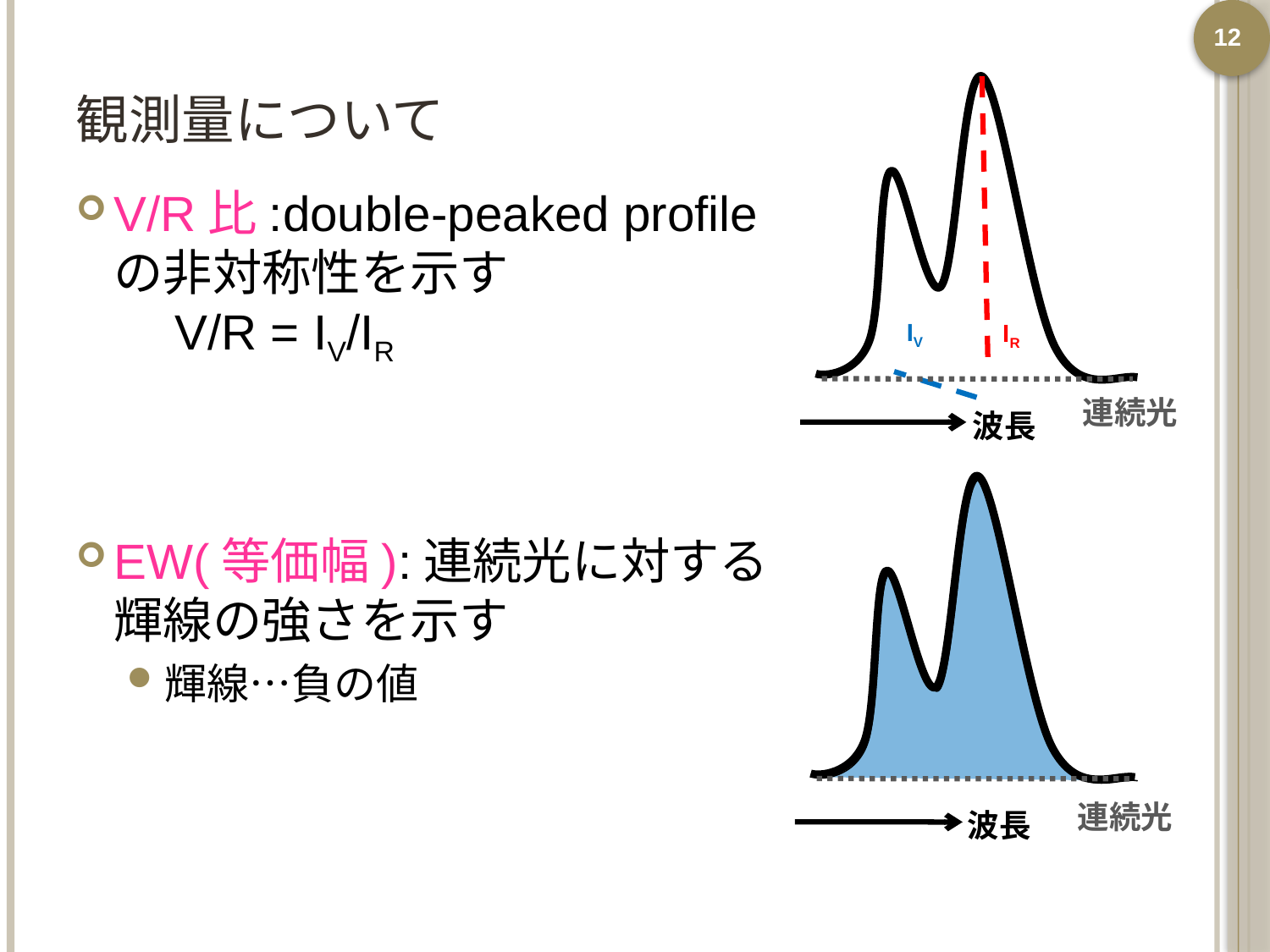

12
# 観測量について

IV
IR
連続光
波長
V/R比:double-peaked profile
の非対称性を示す
　V/R = IV/IR

EW(等価幅):連続光に対する
輝線の強さを示す
輝線…負の値

連続光
波長